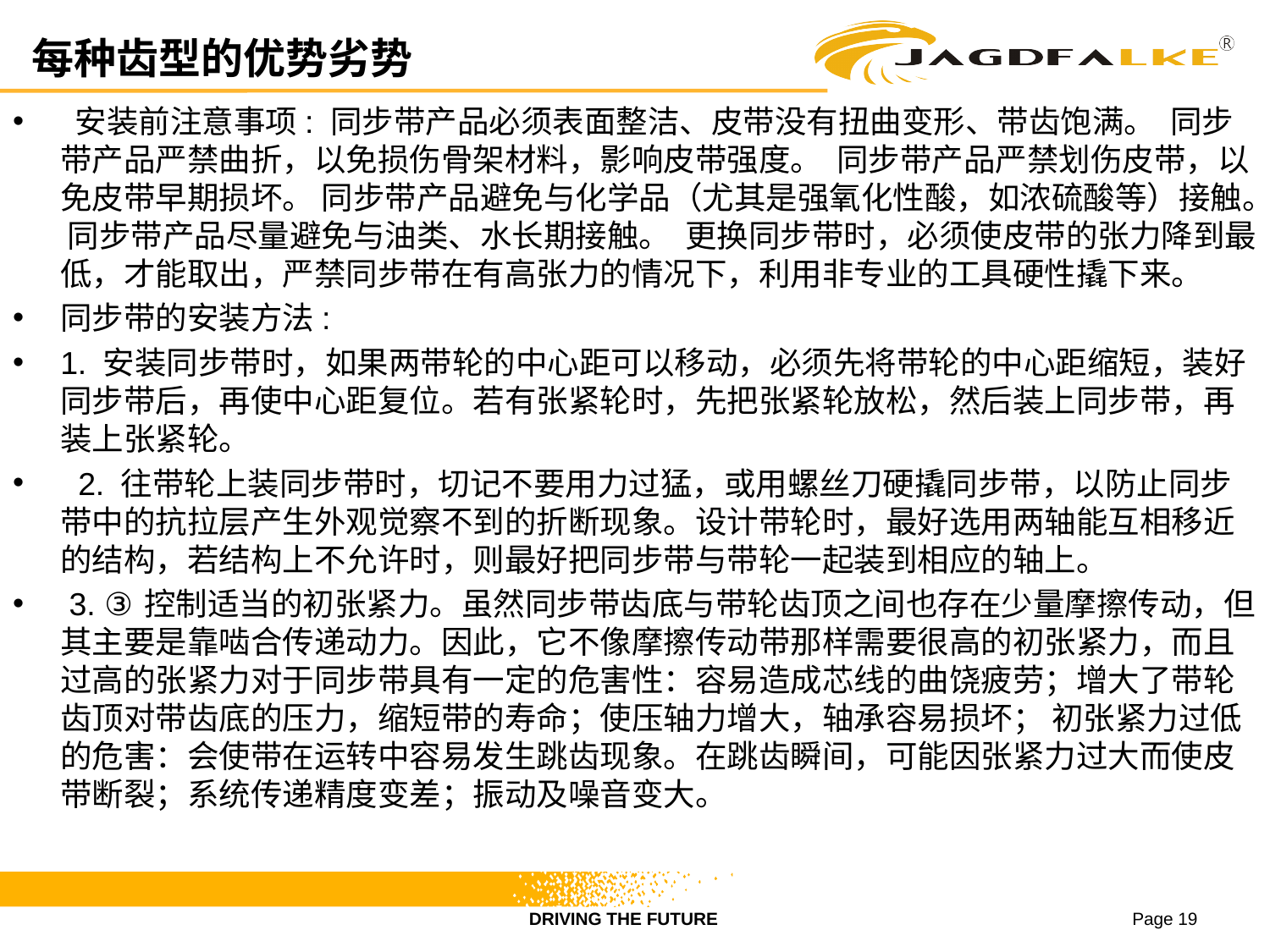

每种齿型的优势劣势
 安装前注意事项: 同步带产品必须表面整洁、皮带没有扭曲变形、带齿饱满。  同步带产品严禁曲折，以免损伤骨架材料，影响皮带强度。  同步带产品严禁划伤皮带，以免皮带早期损坏。 同步带产品避免与化学品（尤其是强氧化性酸，如浓硫酸等）接触。 同步带产品尽量避免与油类、水长期接触。  更换同步带时，必须使皮带的张力降到最低，才能取出，严禁同步带在有高张力的情况下，利用非专业的工具硬性撬下来。
同步带的安装方法:
1. 安装同步带时，如果两带轮的中心距可以移动，必须先将带轮的中心距缩短，装好同步带后，再使中心距复位。若有张紧轮时，先把张紧轮放松，然后装上同步带，再装上张紧轮。
  2. 往带轮上装同步带时，切记不要用力过猛，或用螺丝刀硬撬同步带，以防止同步带中的抗拉层产生外观觉察不到的折断现象。设计带轮时，最好选用两轴能互相移近的结构，若结构上不允许时，则最好把同步带与带轮一起装到相应的轴上。
 3. ③控制适当的初张紧力。虽然同步带齿底与带轮齿顶之间也存在少量摩擦传动，但其主要是靠啮合传递动力。因此，它不像摩擦传动带那样需要很高的初张紧力，而且过高的张紧力对于同步带具有一定的危害性：容易造成芯线的曲饶疲劳；增大了带轮齿顶对带齿底的压力，缩短带的寿命；使压轴力增大，轴承容易损坏； 初张紧力过低的危害：会使带在运转中容易发生跳齿现象。在跳齿瞬间，可能因张紧力过大而使皮带断裂；系统传递精度变差；振动及噪音变大。
DRIVING THE FUTURE
Page 19